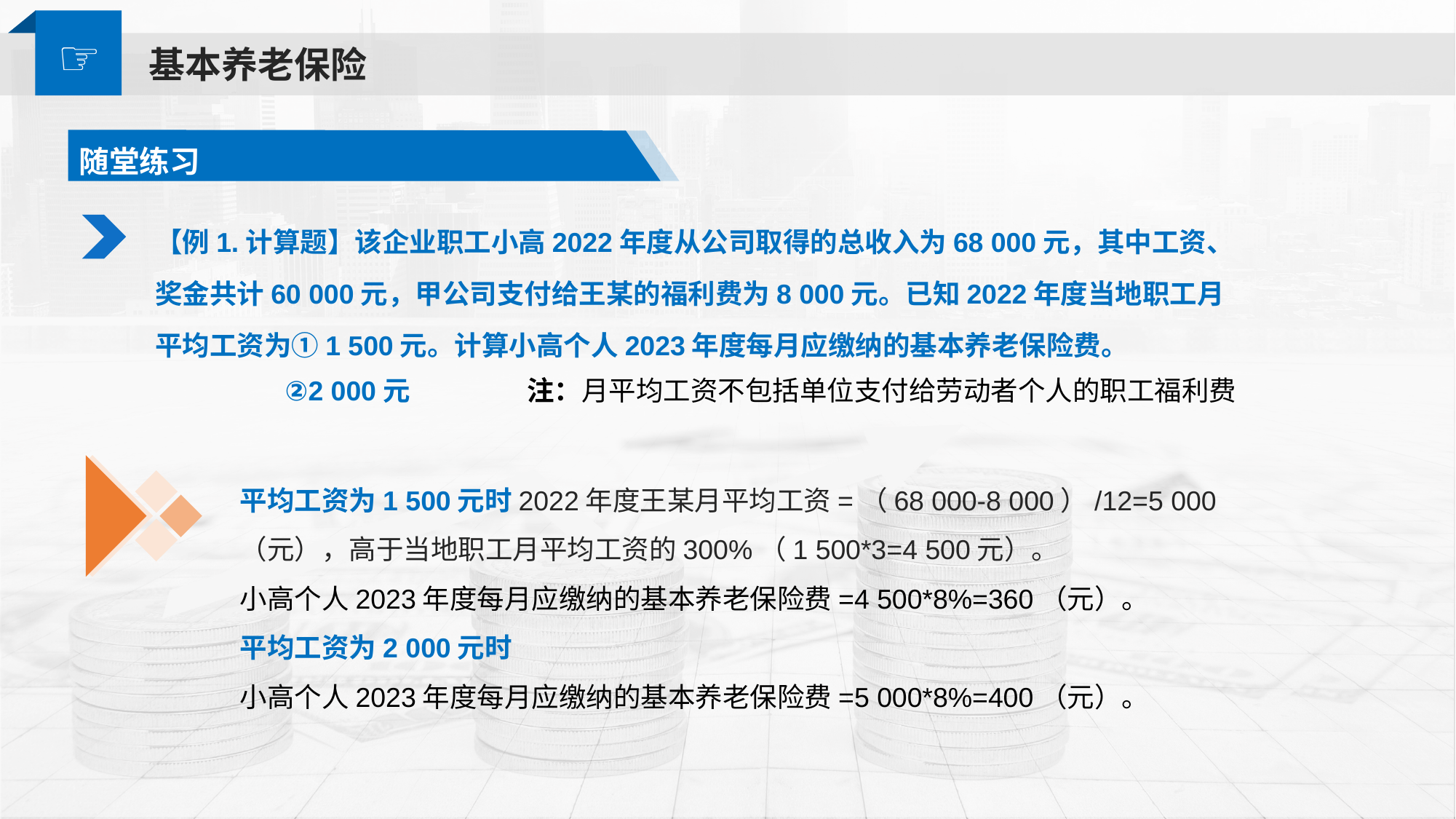

☞
基本养老保险
随堂练习

【例1.计算题】该企业职工小高2022年度从公司取得的总收入为68 000元，其中工资、
奖金共计60 000元，甲公司支付给王某的福利费为8 000元。已知2022年度当地职工月
平均工资为①1 500元。计算小高个人2023年度每月应缴纳的基本养老保险费。

②2 000元
注：月平均工资不包括单位支付给劳动者个人的职工福利费

平均工资为1 500元时2022年度王某月平均工资=（68 000-8 000）/12=5 000（元），高于当地职工月平均工资的300%（1 500*3=4 500元）。
小高个人2023年度每月应缴纳的基本养老保险费=4 500*8%=360（元）。
平均工资为2 000元时
小高个人2023年度每月应缴纳的基本养老保险费=5 000*8%=400（元）。